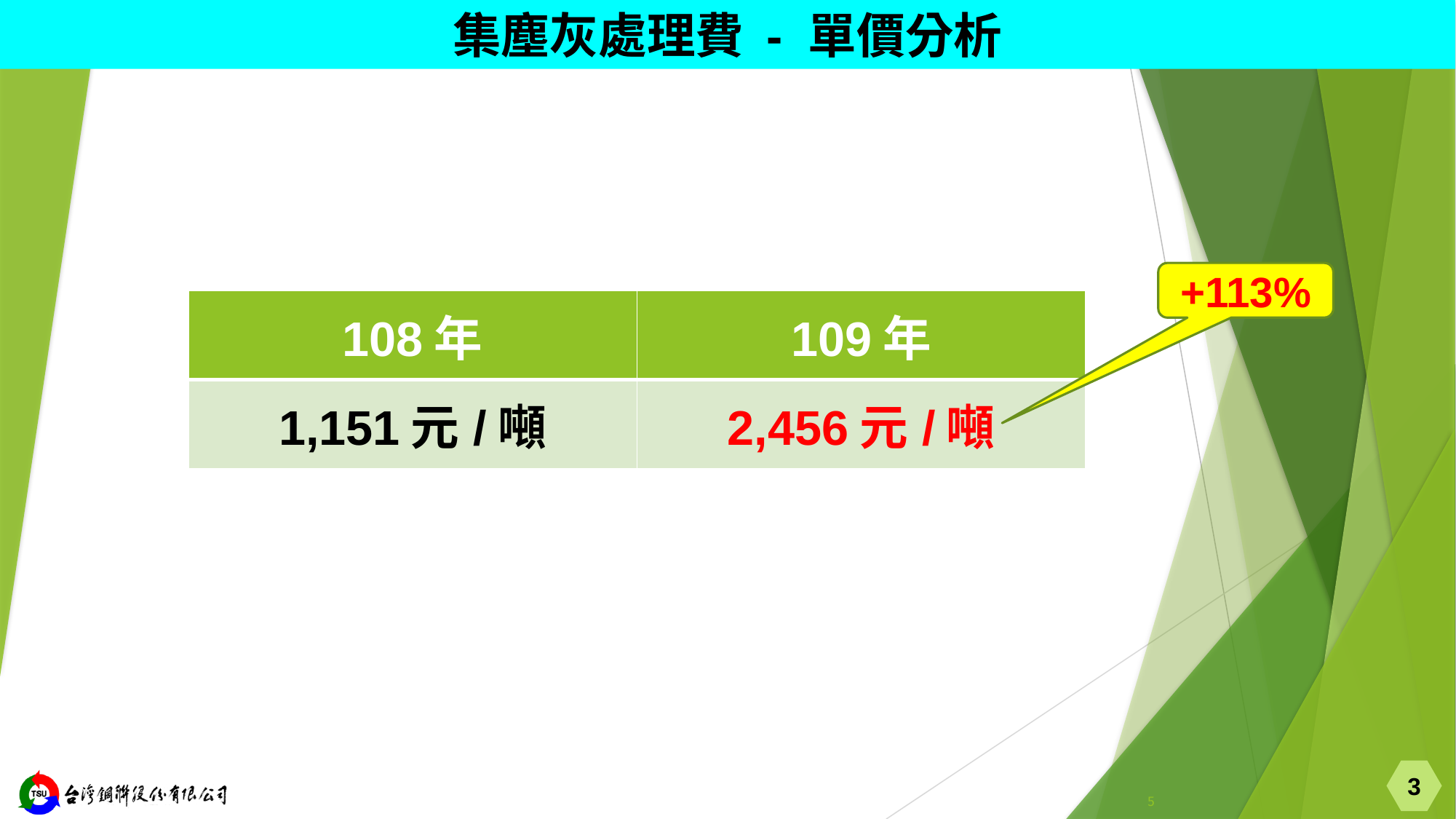

集塵灰處理費 - 單價分析

+113%
| 108年 | 109年 |
| --- | --- |
| 1,151元/噸 | 2,456元/噸 |

3
5